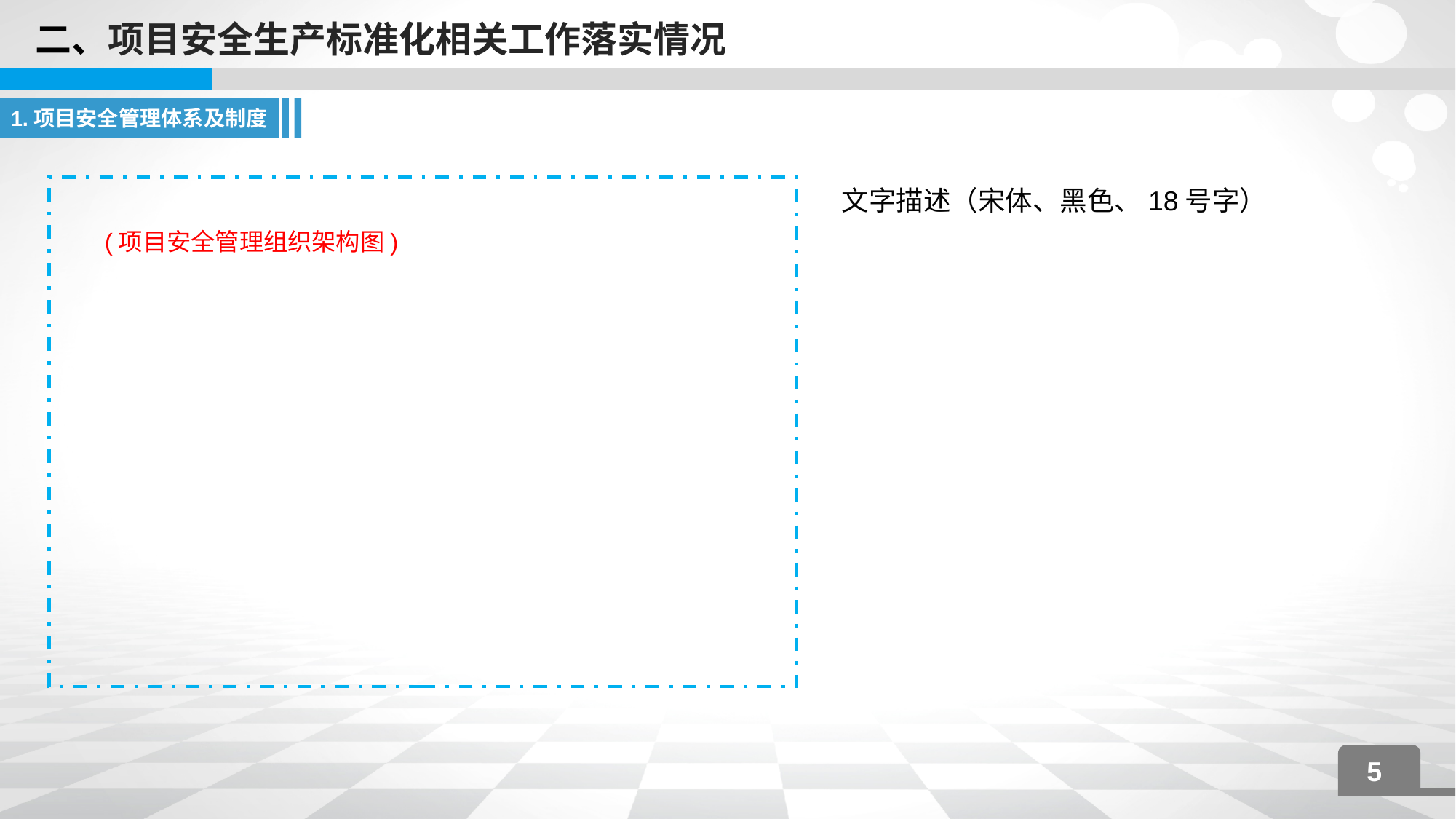

二、项目安全生产标准化相关工作落实情况

1.项目安全管理体系及制度

文字描述（宋体、黑色、18号字）
(项目安全管理组织架构图)